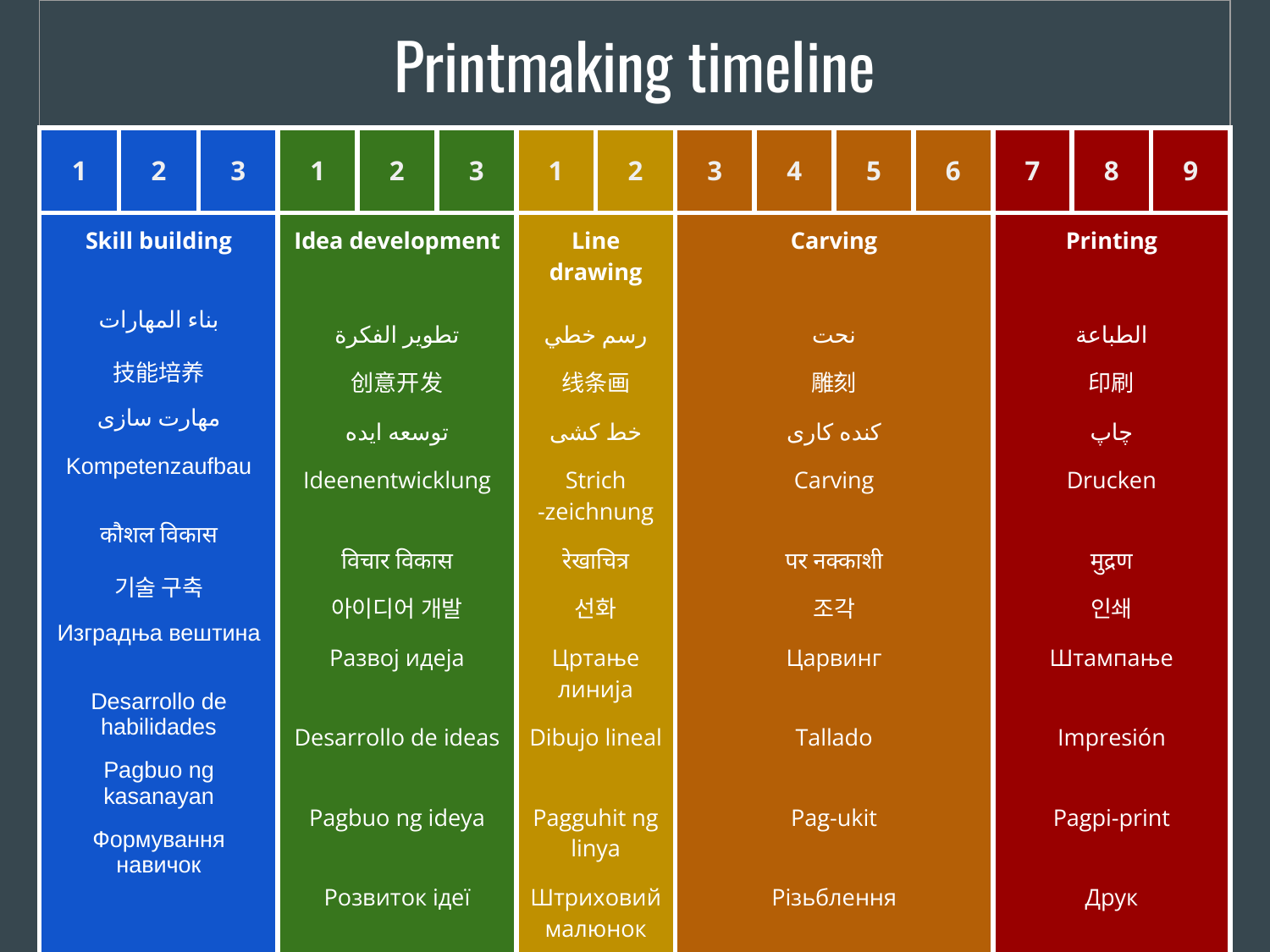

| Printmaking timeline |  |  |  |  |  |  |  |  |  |  |  |  |  |  |
| --- | --- | --- | --- | --- | --- | --- | --- | --- | --- | --- | --- | --- | --- | --- |
| 1 | 2 | 3 | 1 | 2 | 3 | 1 | 2 | 3 | 4 | 5 | 6 | 7 | 8 | 9 |
| Skill building بناء المهارات 技能培养 مهارت سازی Kompetenzaufbau कौशल विकास 기술 구축 Изградња вештина Desarrollo de habilidades Pagbuo ng kasanayan Формування навичок |  |  | Idea development تطوير الفكرة 创意开发 توسعه ایده Ideenentwicklung विचार विकास 아이디어 개발 Развој идеја Desarrollo de ideas Pagbuo ng ideya Розвиток ідеї |  |  | Line drawing رسم خطي 线条画 خط کشی Strich -zeichnung रेखाचित्र 선화 Цртање линија Dibujo lineal Pagguhit ng linya Штриховий малюнок |  | Carving نحت 雕刻 کنده کاری Carving पर नक्काशी 조각 Царвинг Tallado Pag-ukit Різьблення |  |  |  | Printing الطباعة 印刷 چاپ Drucken मुद्रण 인쇄 Штампање Impresión Pagpi-print Друк |  |  |